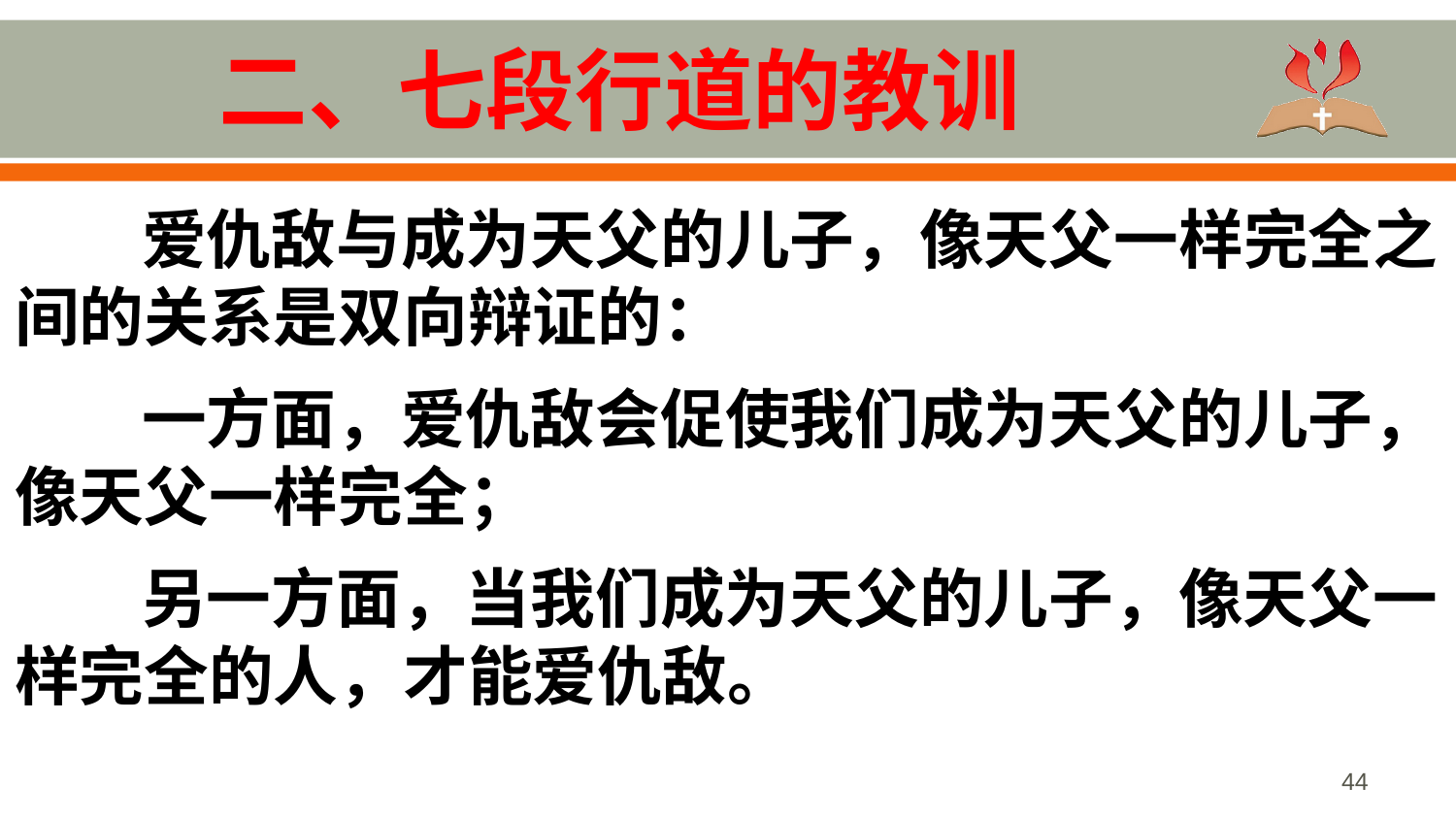

# 二、七段行道的教训
爱仇敌与成为天父的儿子，像天父一样完全之间的关系是双向辩证的：
一方面，爱仇敌会促使我们成为天父的儿子，像天父一样完全；
另一方面，当我们成为天父的儿子，像天父一样完全的人，才能爱仇敌。

44